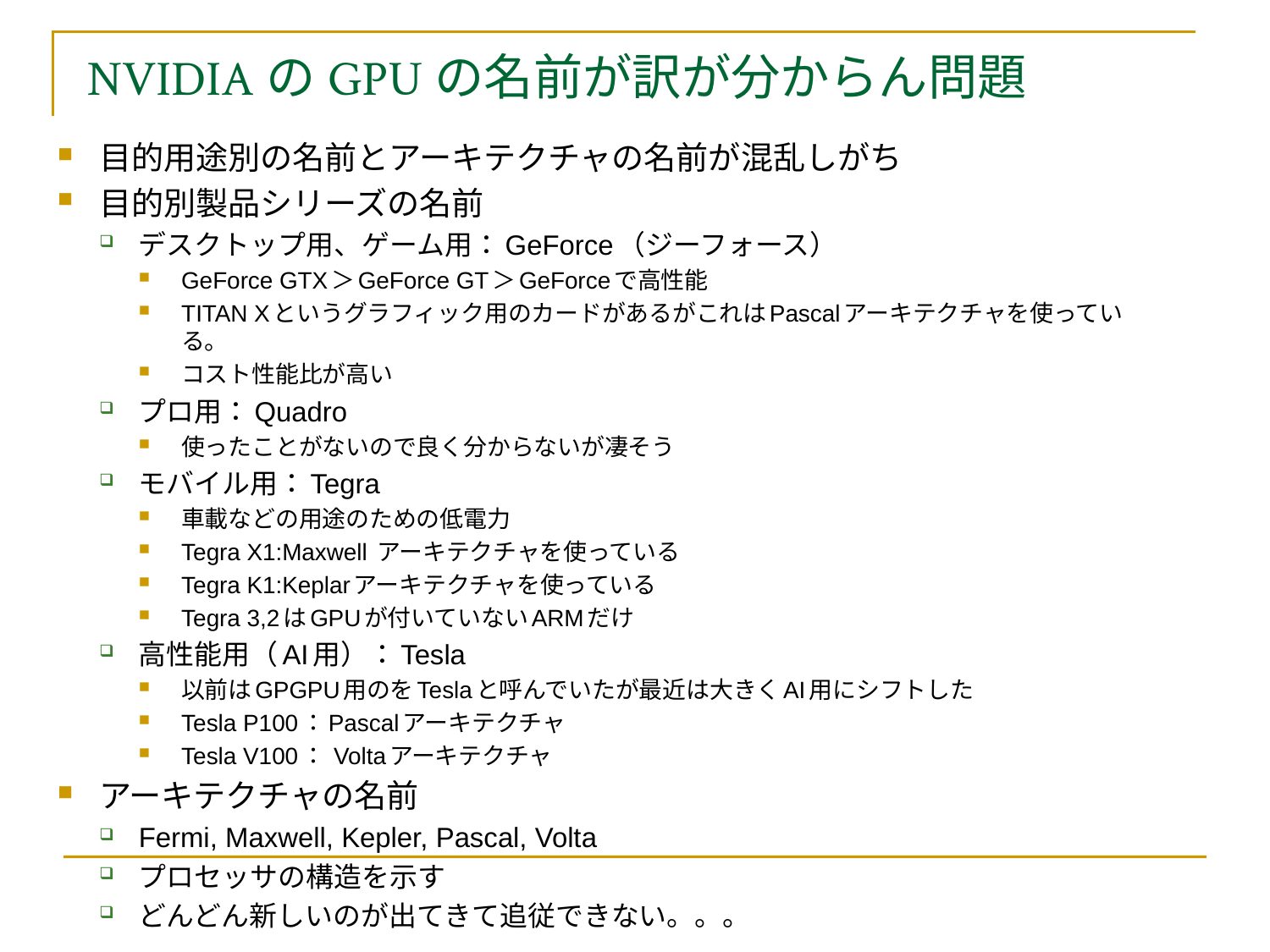

# NVIDIAのGPUの名前が訳が分からん問題
目的用途別の名前とアーキテクチャの名前が混乱しがち
目的別製品シリーズの名前
デスクトップ用、ゲーム用：GeForce（ジーフォース）
GeForce GTX＞GeForce GT＞GeForceで高性能
TITAN Xというグラフィック用のカードがあるがこれはPascalアーキテクチャを使っている。
コスト性能比が高い
プロ用：Quadro
使ったことがないので良く分からないが凄そう
モバイル用：Tegra
車載などの用途のための低電力
Tegra X1:Maxwell アーキテクチャを使っている
Tegra K1:Keplarアーキテクチャを使っている
Tegra 3,2はGPUが付いていないARMだけ
高性能用（AI用）：Tesla
以前はGPGPU用のをTeslaと呼んでいたが最近は大きくAI用にシフトした
Tesla P100：Pascalアーキテクチャ
Tesla V100： Voltaアーキテクチャ
アーキテクチャの名前
Fermi, Maxwell, Kepler, Pascal, Volta
プロセッサの構造を示す
どんどん新しいのが出てきて追従できない。。。